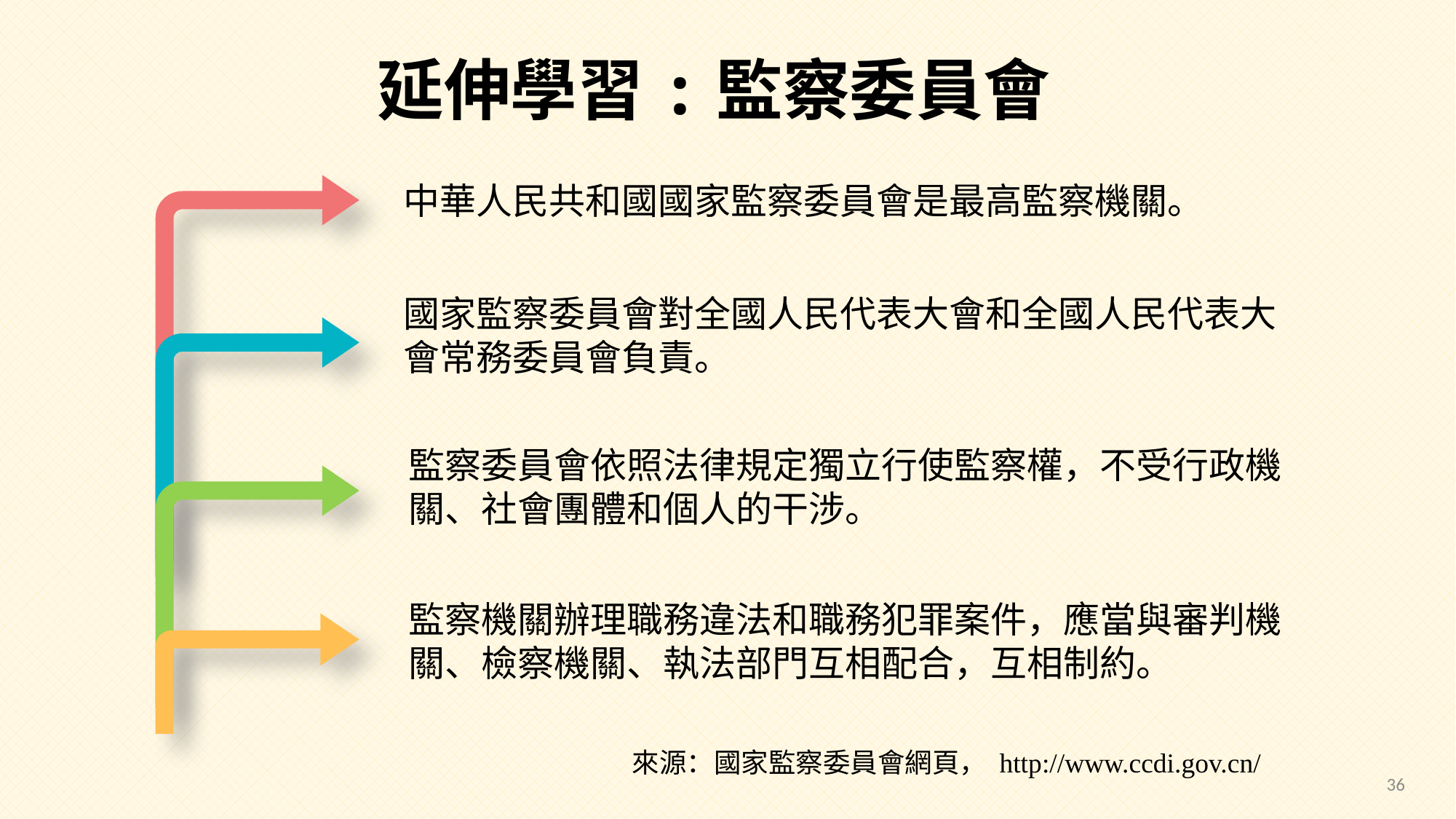

延伸學習:監察委員會
中華人民共和國國家監察委員會是最高監察機關。

國家監察委員會對全國人民代表大會和全國人民代表大會常務委員會負責。
監察委員會依照法律規定獨立行使監察權，不受行政機關、社會團體和個人的干涉。
監察機關辦理職務違法和職務犯罪案件，應當與審判機關、檢察機關、執法部門互相配合，互相制約。
來源：國家監察委員會網頁， http://www.ccdi.gov.cn/
36